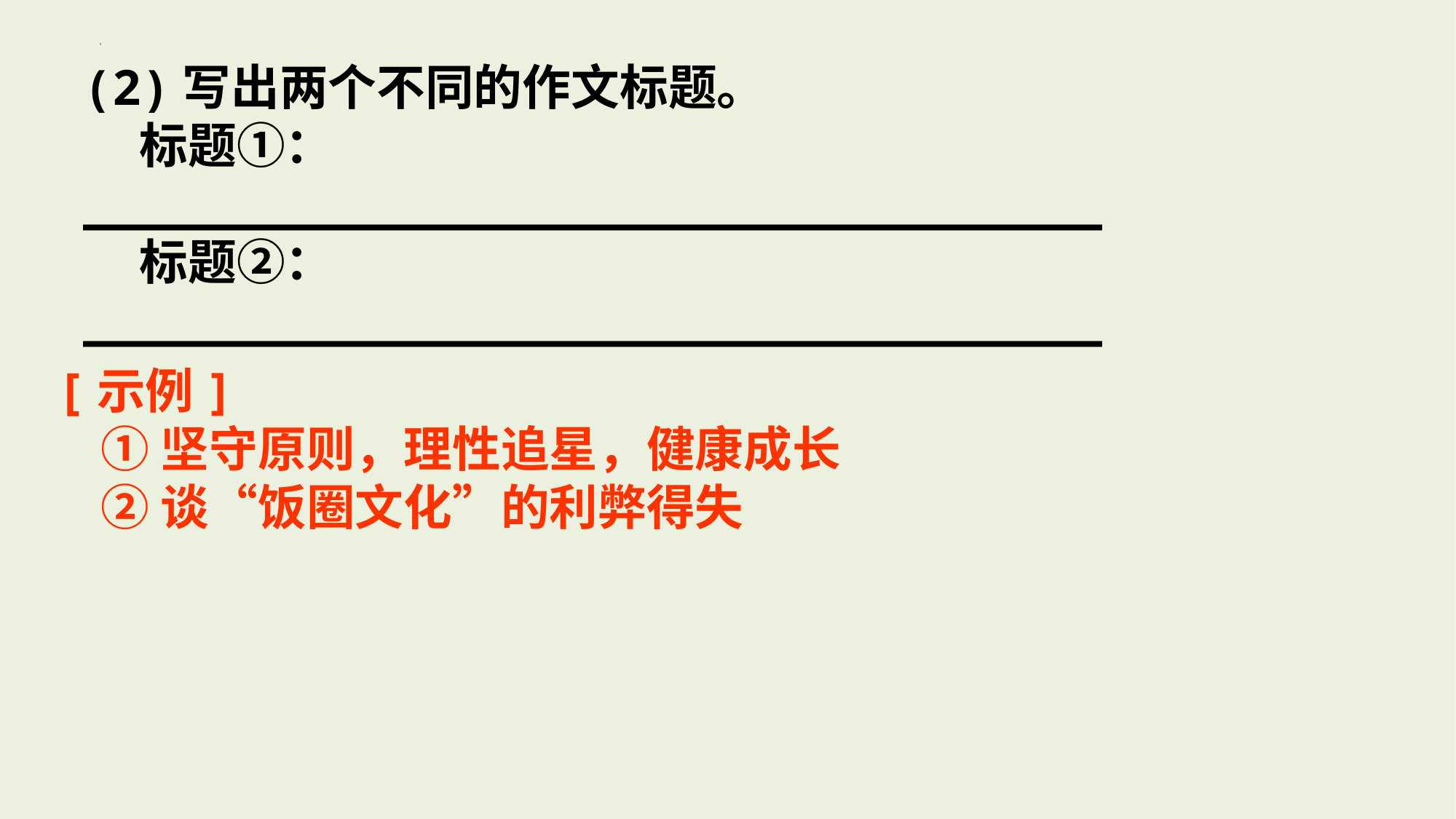

(2)写出两个不同的作文标题。
    标题①：___________________________________
    标题②：___________________________________
[示例]
    ①坚守原则，理性追星，健康成长
    ②谈“饭圈文化”的利弊得失